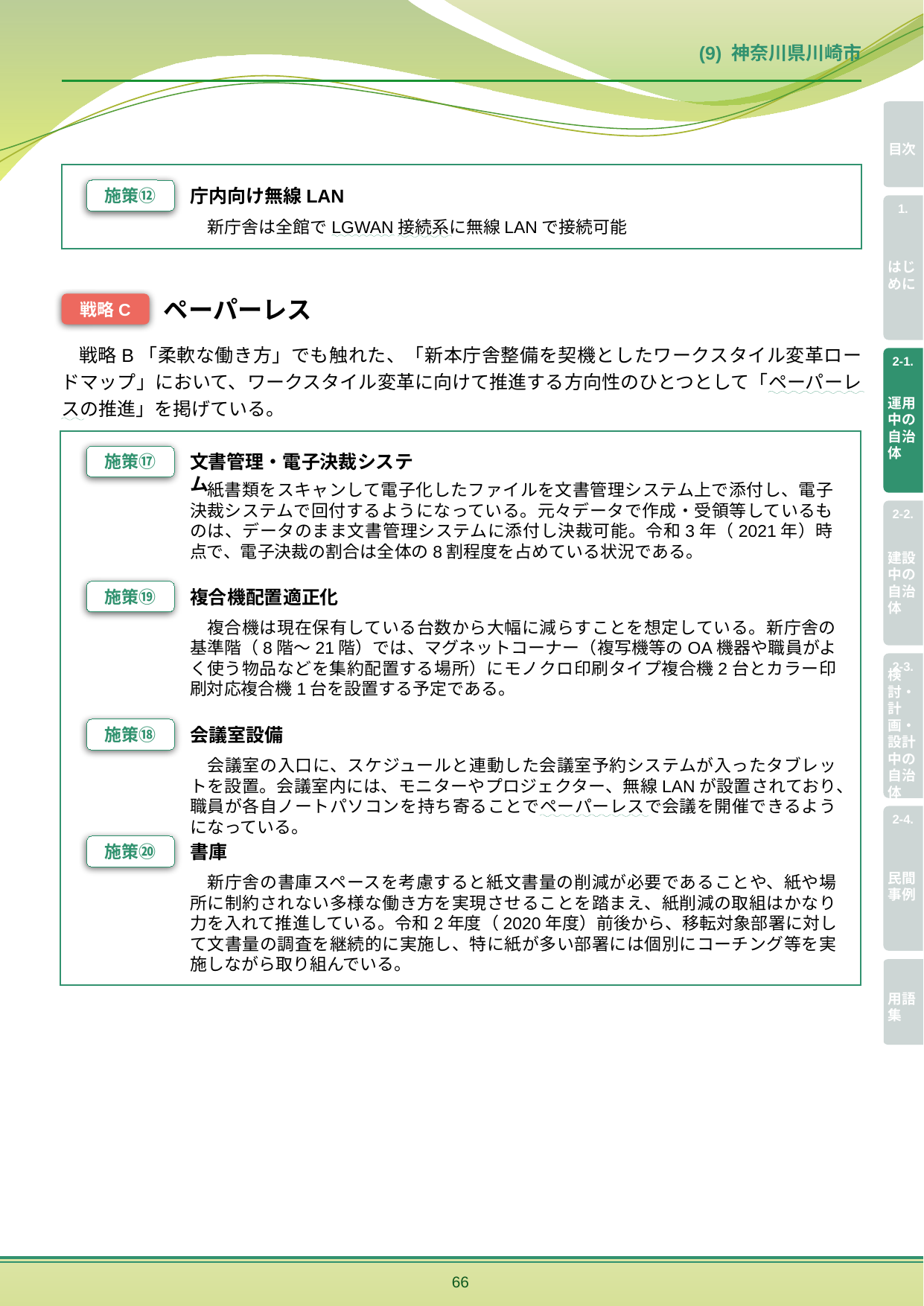

(9) 神奈川県川崎市

施策⑫
庁内向け無線LAN
新庁舎は全館でLGWAN接続系に無線LANで接続可能
戦略C
ペーパーレス
戦略B「柔軟な働き方」でも触れた、「新本庁舎整備を契機としたワークスタイル変革ロードマップ」において、ワークスタイル変革に向けて推進する方向性のひとつとして「ペーパーレスの推進」を掲げている。

施策⑰
文書管理・電子決裁システム
紙書類をスキャンして電子化したファイルを文書管理システム上で添付し、電子決裁システムで回付するようになっている。元々データで作成・受領等しているものは、データのまま文書管理システムに添付し決裁可能。令和3年（2021年）時点で、電子決裁の割合は全体の8割程度を占めている状況である。
施策⑲
複合機配置適正化
複合機は現在保有している台数から大幅に減らすことを想定している。新庁舎の基準階（8階～21階）では、マグネットコーナー（複写機等のOA機器や職員がよく使う物品などを集約配置する場所）にモノクロ印刷タイプ複合機2台とカラー印刷対応複合機1台を設置する予定である。
施策⑱
会議室設備
会議室の入口に、スケジュールと連動した会議室予約システムが入ったタブレットを設置。会議室内には、モニターやプロジェクター、無線LANが設置されており、職員が各自ノートパソコンを持ち寄ることでペーパーレスで会議を開催できるようになっている。
施策⑳
書庫
新庁舎の書庫スペースを考慮すると紙文書量の削減が必要であることや、紙や場所に制約されない多様な働き方を実現させることを踏まえ、紙削減の取組はかなり力を入れて推進している。令和2年度（2020年度）前後から、移転対象部署に対して文書量の調査を継続的に実施し、特に紙が多い部署には個別にコーチング等を実施しながら取り組んでいる。
66